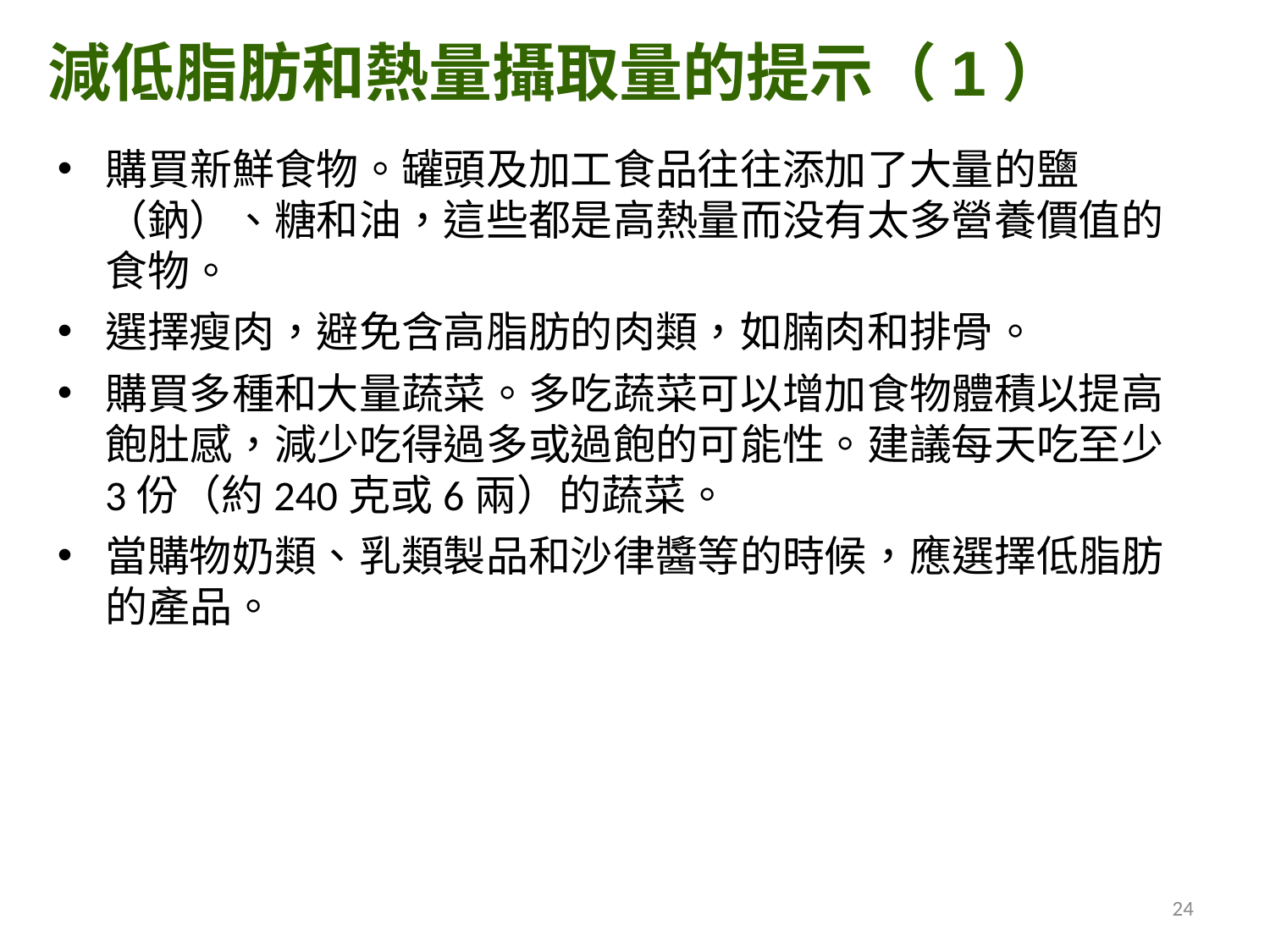

減低脂肪和熱量攝取量的提示（1）
購買新鮮食物。罐頭及加工食品往往添加了大量的鹽（鈉）、糖和油，這些都是高熱量而没有太多營養價值的食物。
選擇瘦肉，避免含高脂肪的肉類，如腩肉和排骨。
購買多種和大量蔬菜。多吃蔬菜可以增加食物體積以提高飽肚感，減少吃得過多或過飽的可能性。建議每天吃至少3份（約240克或6兩）的蔬菜。
當購物奶類、乳類製品和沙律醬等的時候，應選擇低脂肪的產品。
24